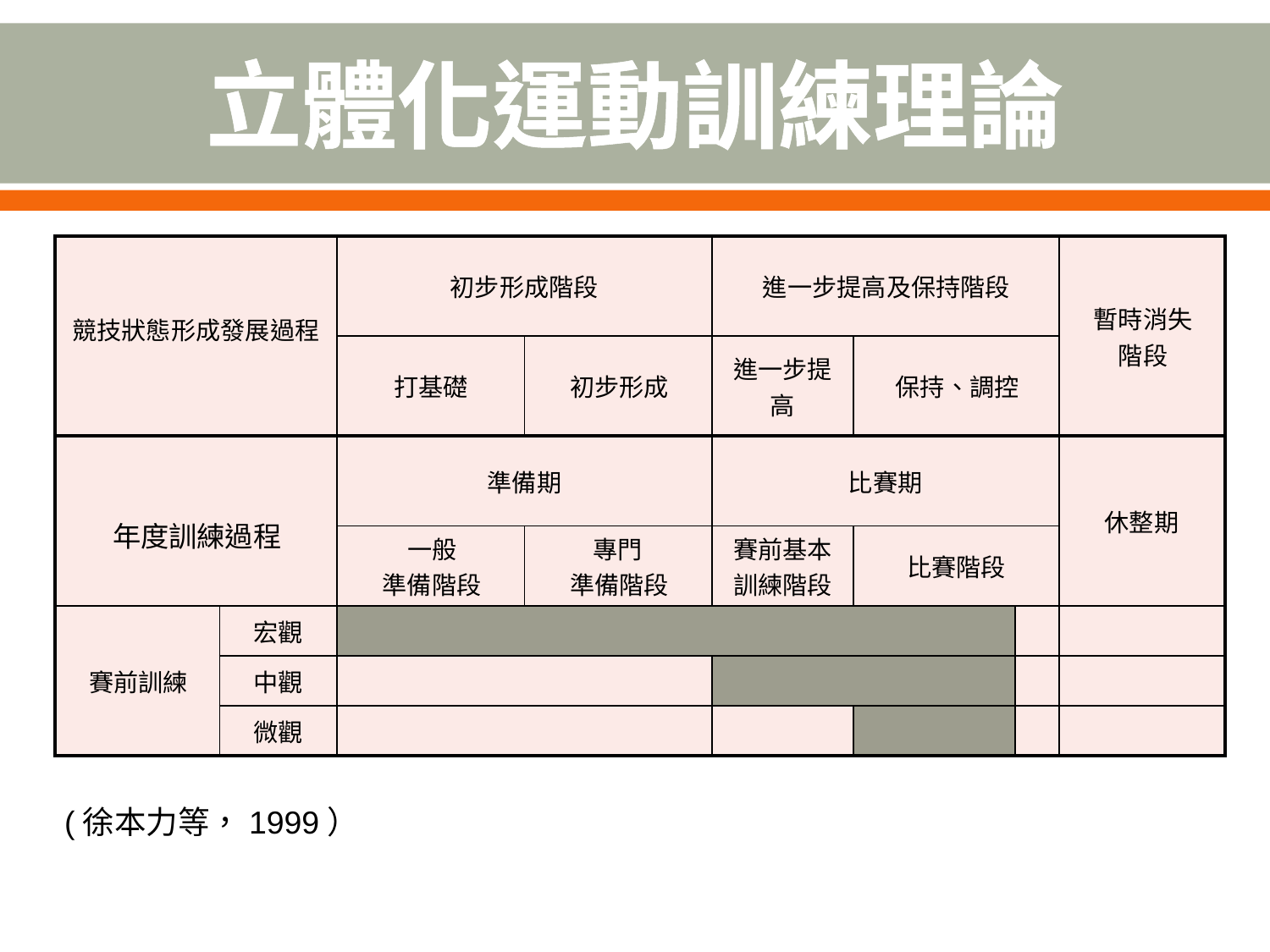

# 立體化運動訓練理論
| 競技狀態形成發展過程 |  | 初步形成階段 |  | 進一步提高及保持階段 |  |  | 暫時消失 階段 |
| --- | --- | --- | --- | --- | --- | --- | --- |
|  |  | 打基礎 | 初步形成 | 進一步提高 | 保持、調控 |  |  |
| 年度訓練過程 |  | 準備期 |  | 比賽期 |  |  | 休整期 |
|  |  | 一般 準備階段 | 專門 準備階段 | 賽前基本 訓練階段 | 比賽階段 |  |  |
| 賽前訓練 | 宏觀 |  |  |  |  |  |  |
|  | 中觀 |  |  |  |  |  |  |
|  | 微觀 |  |  |  |  |  |  |
(徐本力等，1999）